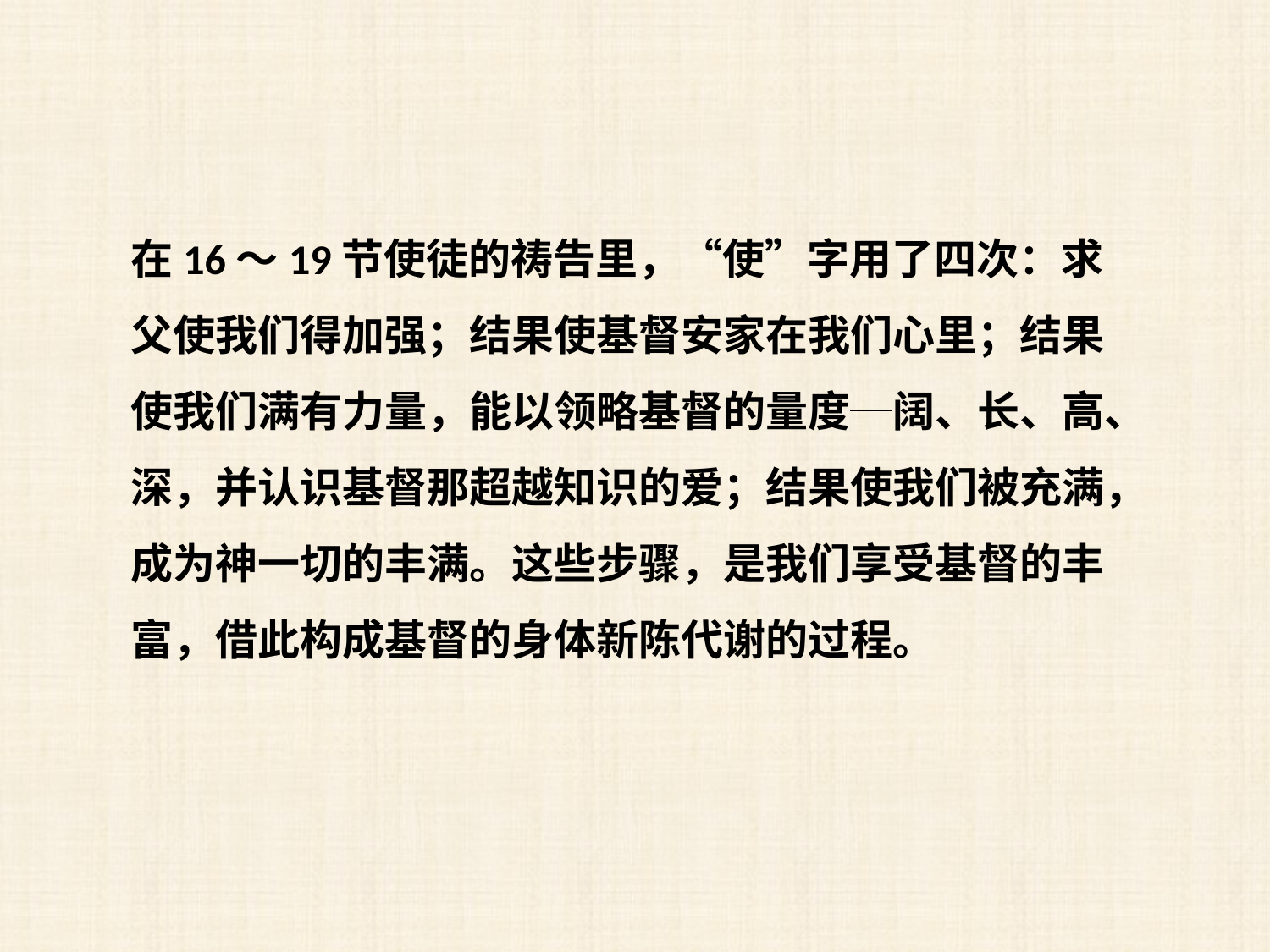

在16～19节使徒的祷告里，“使”字用了四次：求父使我们得加强；结果使基督安家在我们心里；结果使我们满有力量，能以领略基督的量度─阔、长、高、深，并认识基督那超越知识的爱；结果使我们被充满，成为神一切的丰满。这些步骤，是我们享受基督的丰富，借此构成基督的身体新陈代谢的过程。